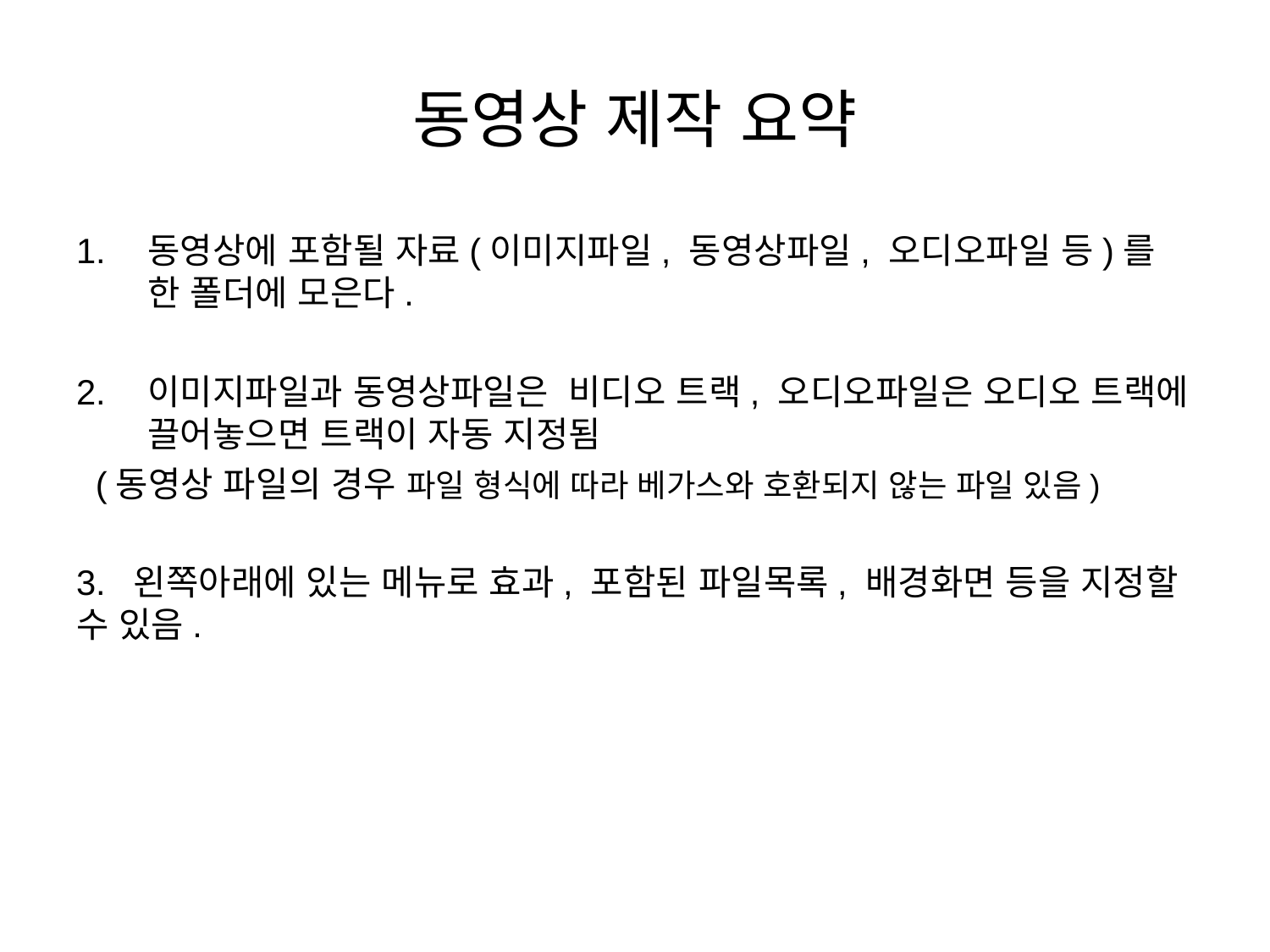

# 동영상 제작 요약
동영상에 포함될 자료(이미지파일, 동영상파일, 오디오파일 등)를 한 폴더에 모은다.

이미지파일과 동영상파일은  비디오 트랙, 오디오파일은 오디오 트랙에 끌어놓으면 트랙이 자동 지정됨
  (동영상 파일의 경우 파일 형식에 따라 베가스와 호환되지 않는 파일 있음)

3.  왼쪽아래에 있는 메뉴로 효과, 포함된 파일목록, 배경화면 등을 지정할 수 있음.